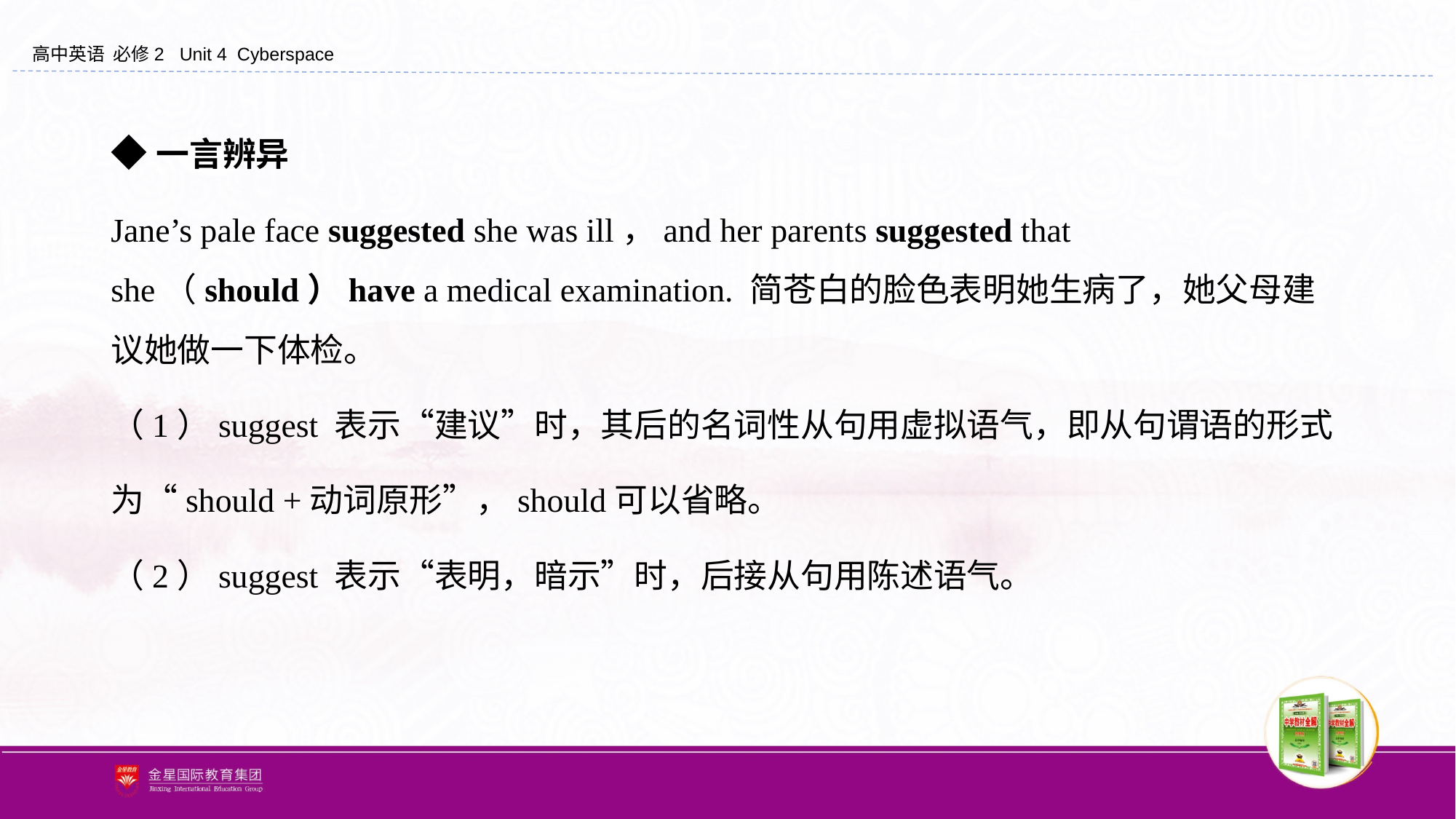

◆一言辨异
Jane’s pale face suggested she was ill，and her parents suggested that she（should）have a medical examination. 简苍白的脸色表明她生病了，她父母建议她做一下体检。
（1）suggest 表示“建议”时，其后的名词性从句用虚拟语气，即从句谓语的形式
为“should +动词原形”，should可以省略。
（2）suggest 表示“表明，暗示”时，后接从句用陈述语气。